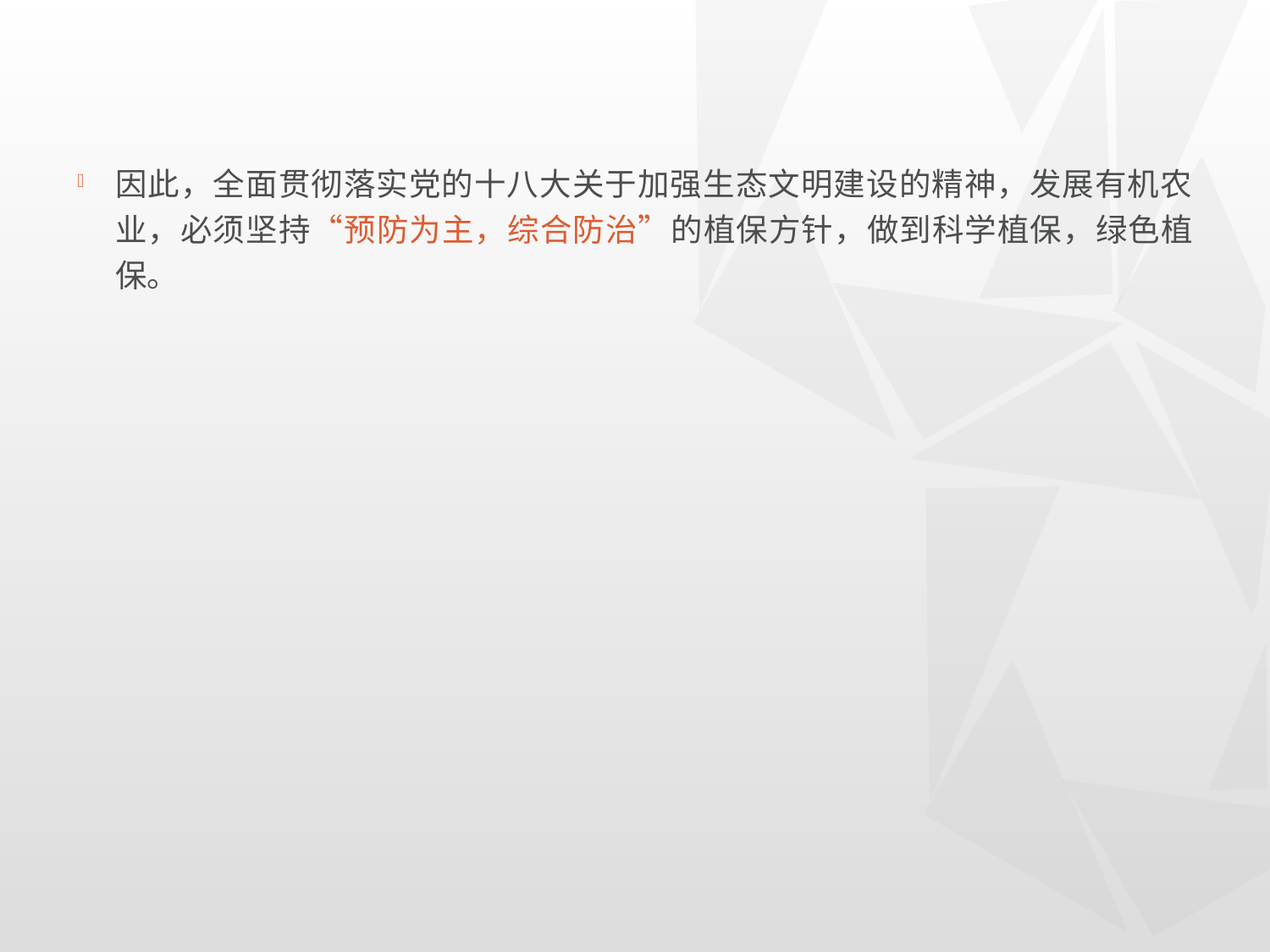

因此，全面贯彻落实党的十八大关于加强生态文明建设的精神，发展有机农业，必须坚持“预防为主，综合防治”的植保方针，做到科学植保，绿色植保。